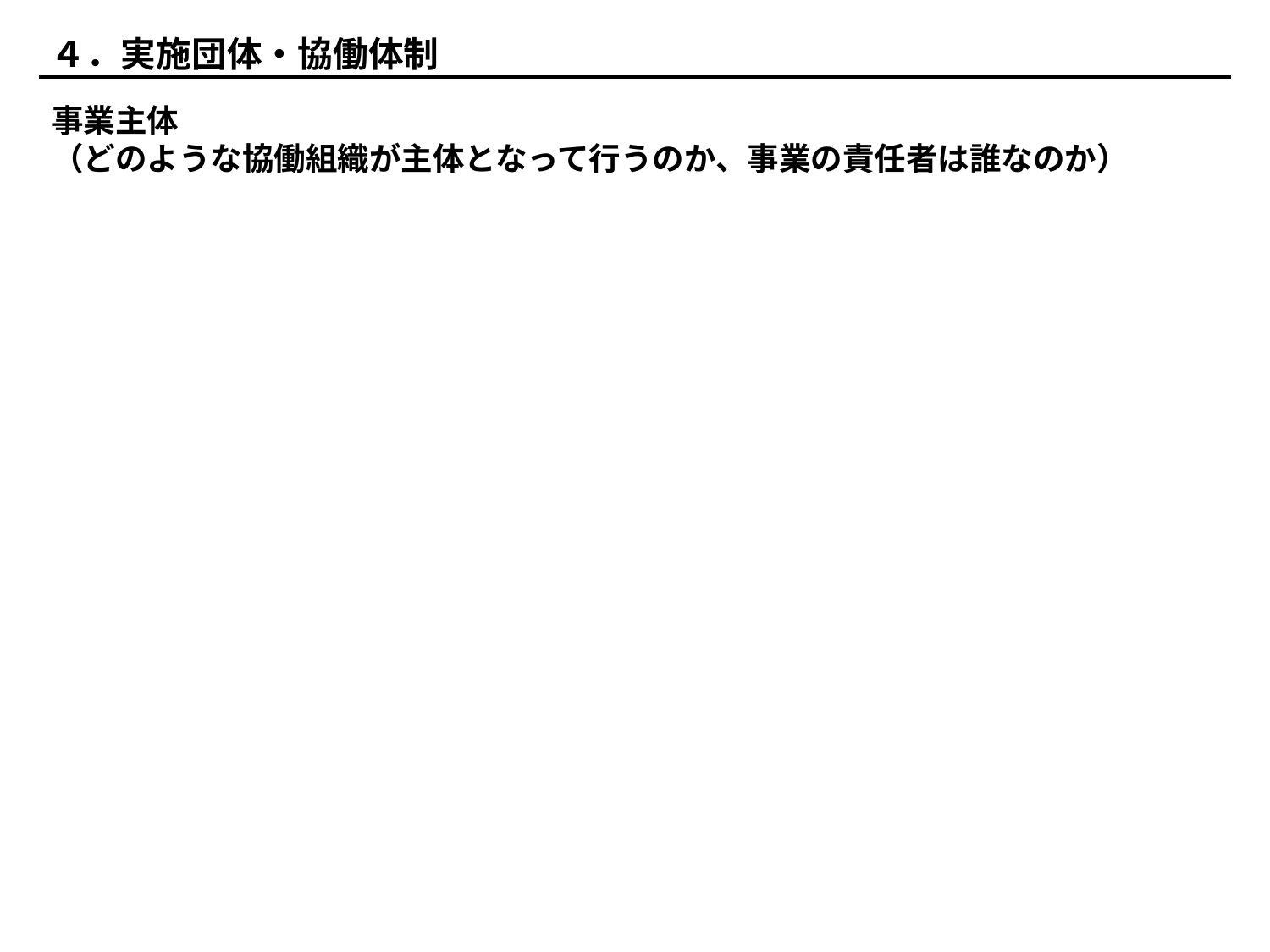

４．実施団体・協働体制
事業主体
（どのような協働組織が主体となって行うのか、事業の責任者は誰なのか）